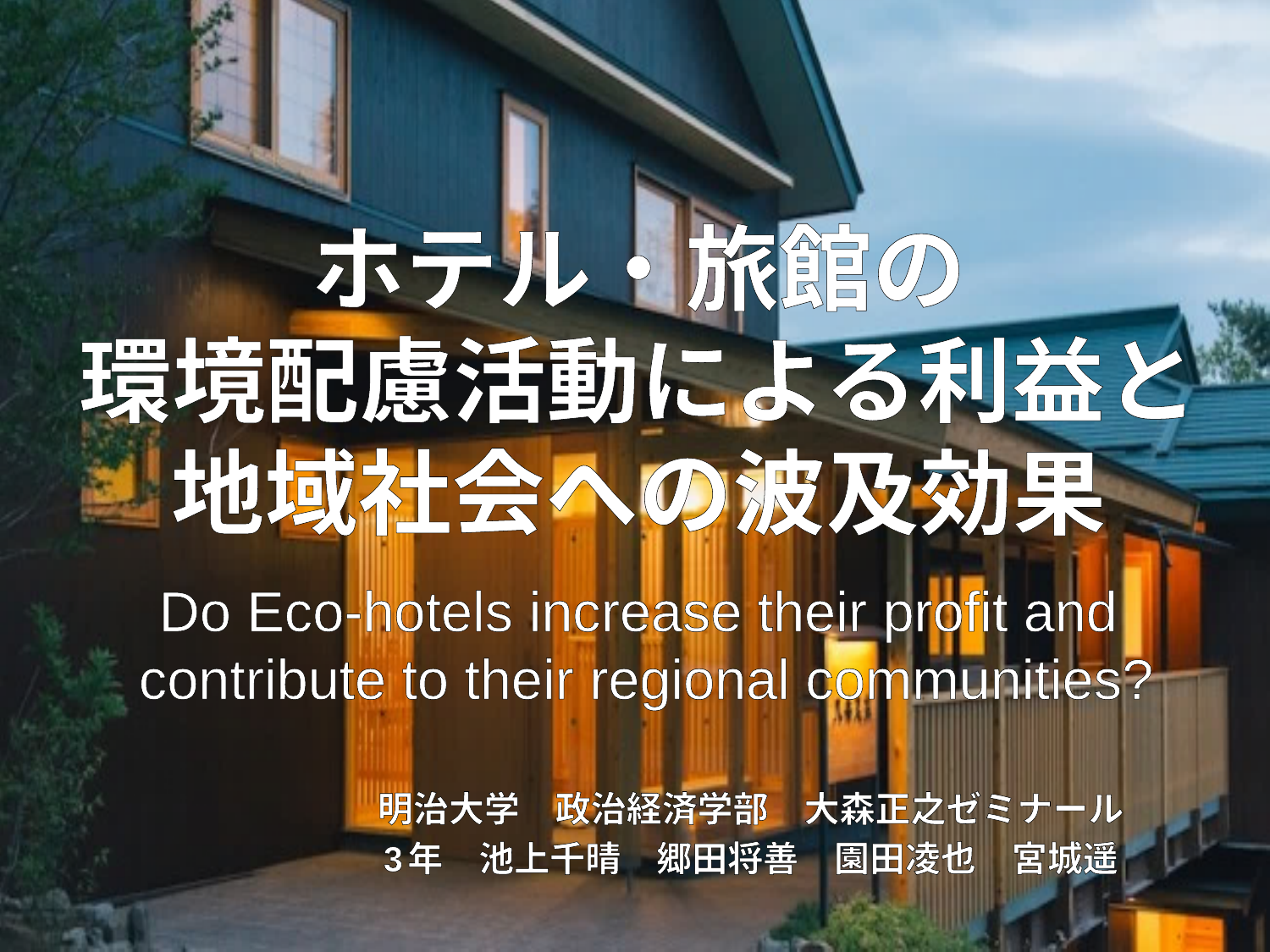

# ホテル・旅館の 環境配慮活動による利益と 地域社会への波及効果
Do Eco-hotels increase their profit and
 contribute to their regional communities?

明治大学　政治経済学部　大森正之ゼミナール
3年　池上千晴　郷田将善　園田凌也　宮城遥